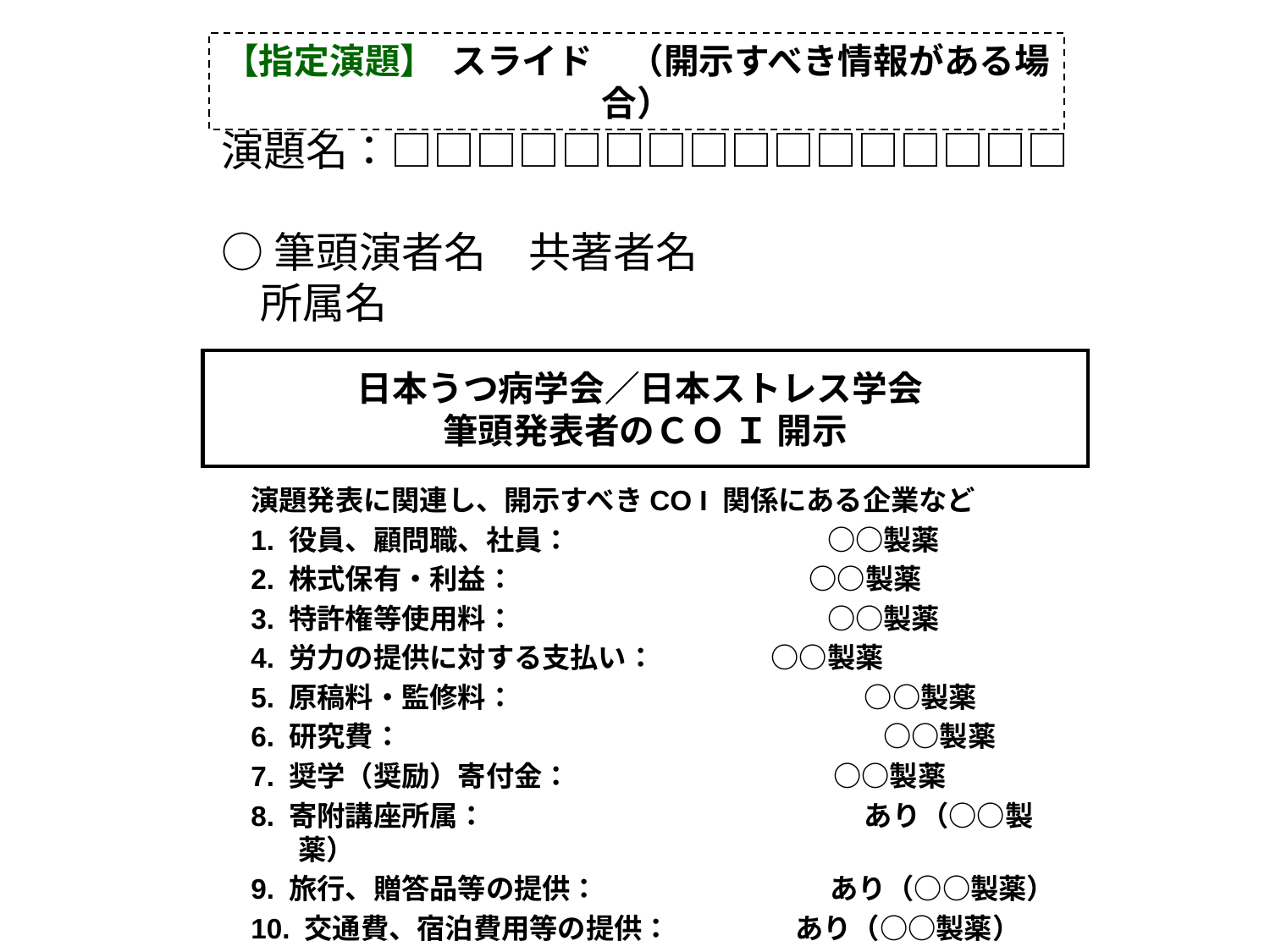

【指定演題】  スライド　（開示すべき情報がある場合）
演題名：□□□□□□□□□□□□□□□□

○筆頭演者名　共著者名
   所属名

  日本うつ病学会／日本ストレス学会
筆頭発表者のＣＯ Ｉ 開示
演題発表に関連し、開示すべきCO I 関係にある企業など
1. 役員、顧問職、社員：　　　　　　　　     ○○製薬
2. 株式保有・利益：　　  　　　　　　         ○○製薬
3. 特許権等使用料：　　　　　　　　　　     ○○製薬
4. 労力の提供に対する支払い：　　　     ○○製薬
5. 原稿料・監修料：　　　　　　　　　　　  　○○製薬
6. 研究費：　　　　　　　　　　　　　　　　     ○○製薬
7. 奨学（奨励）寄付金：　　　　　　　　      ○○製薬
8. 寄附講座所属：　　　　　　　　　　　　　  あり（○○製薬）
9. 旅行、贈答品等の提供：　　　　　　　　 あり（○○製薬）
10. 交通費、宿泊費用等の提供：　　　　  あり（○○製薬）